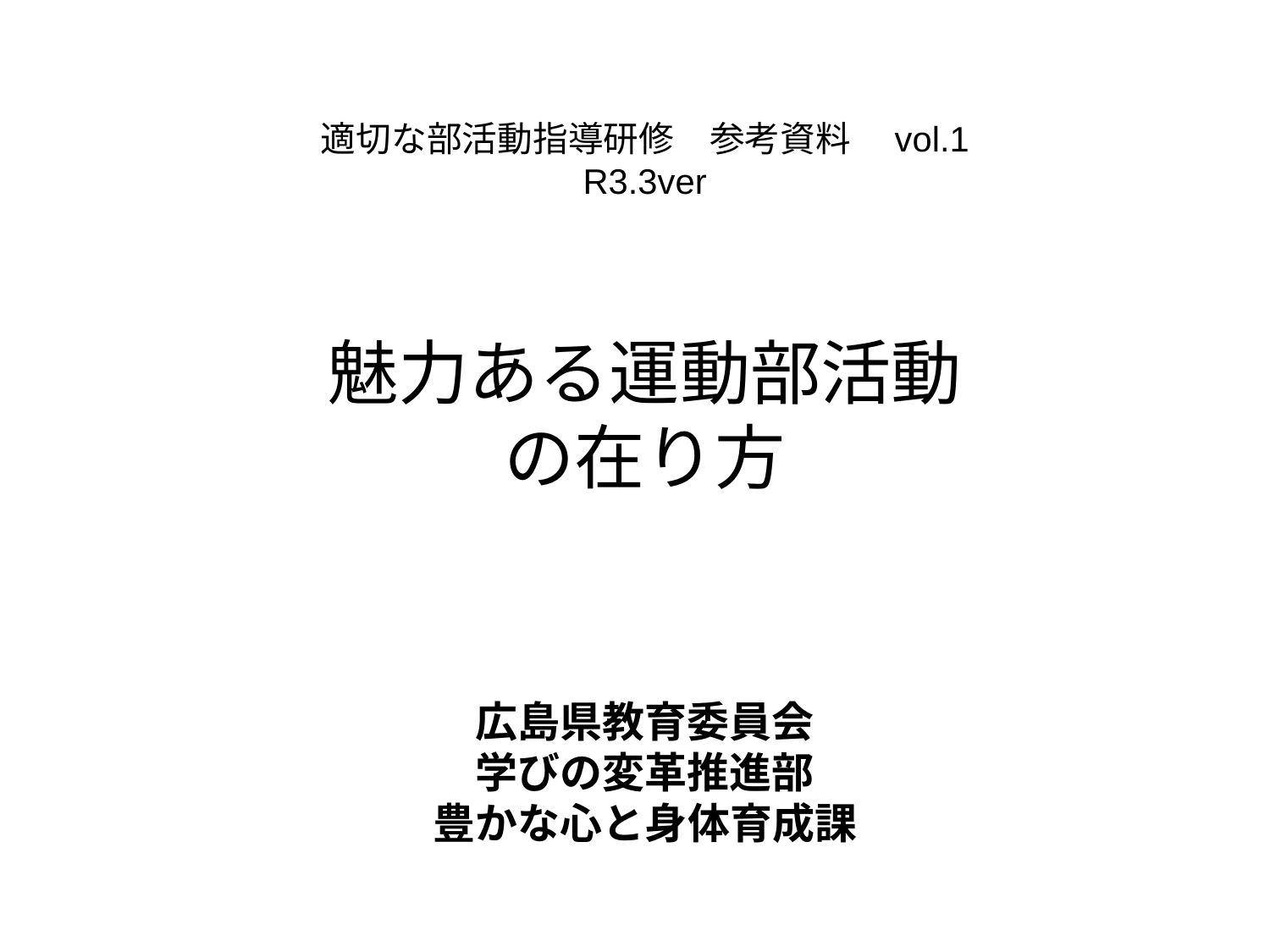

適切な部活動指導研修　参考資料　vol.1
R3.3ver
魅力ある運動部活動
の在り方
広島県教育委員会
学びの変革推進部
豊かな心と身体育成課